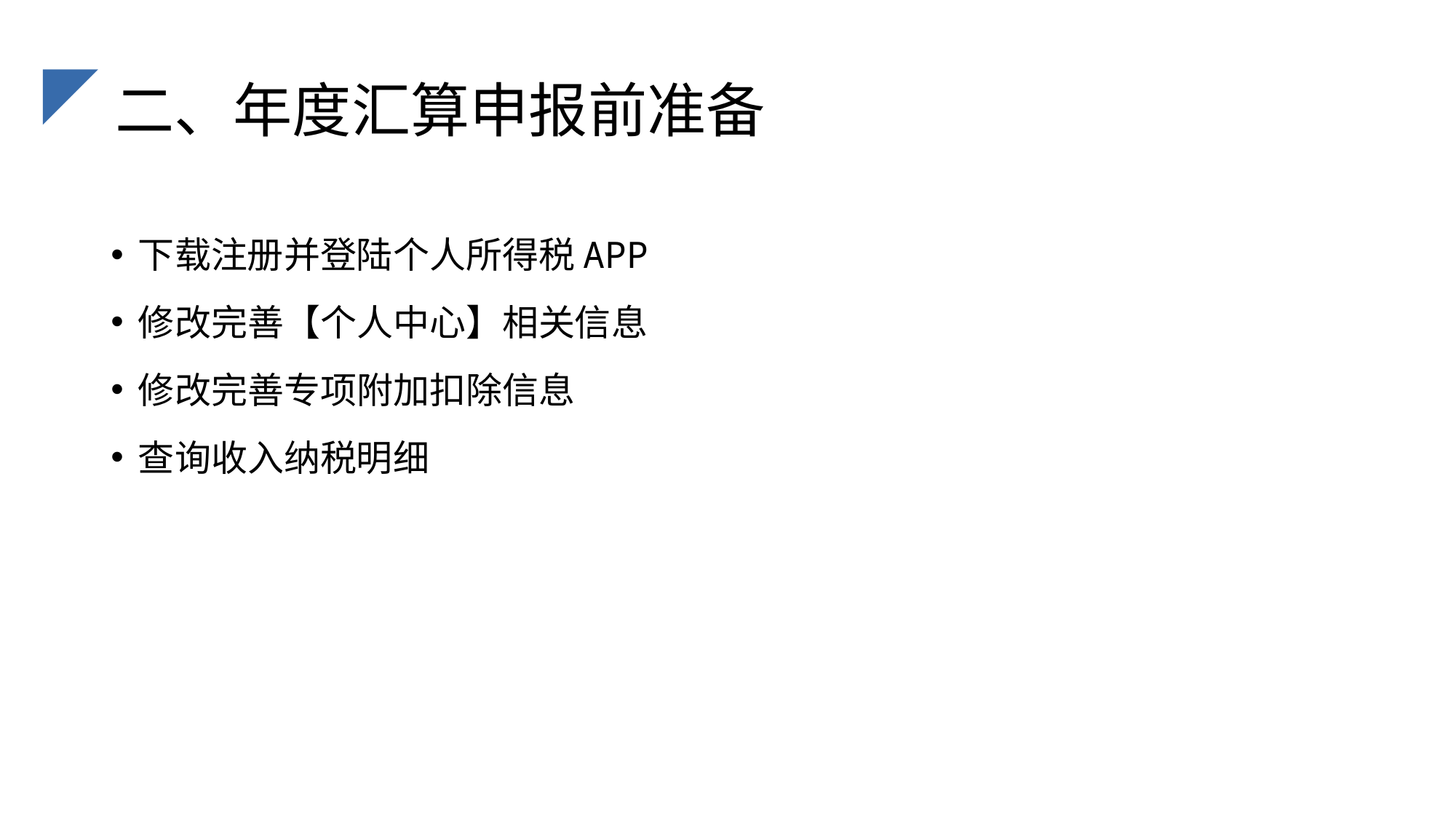

# 二、年度汇算申报前准备
下载注册并登陆个人所得税APP
修改完善【个人中心】相关信息
修改完善专项附加扣除信息
查询收入纳税明细